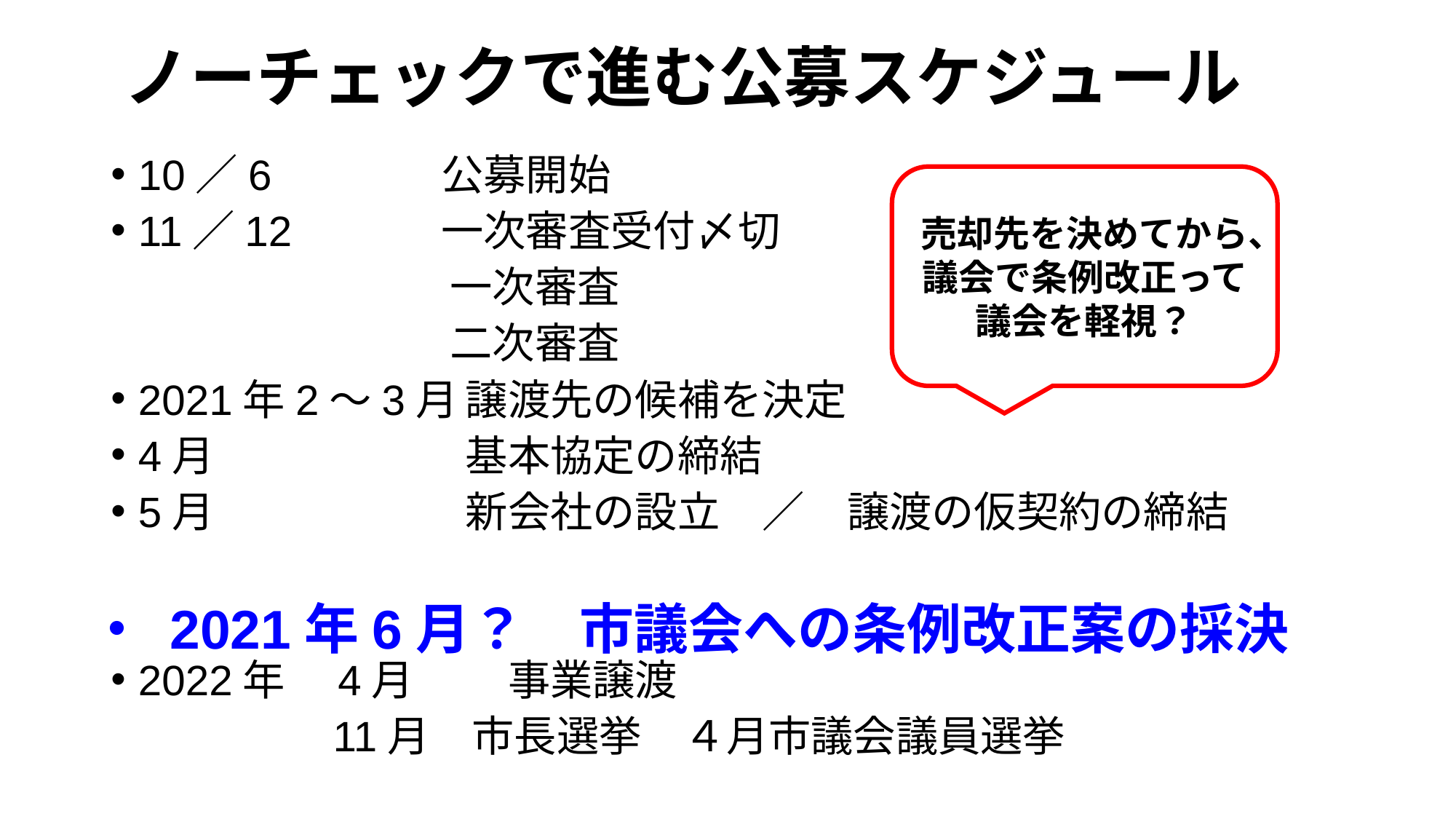

# ノーチェックで進む公募スケジュール
10／6	　　公募開始
11／12	　　一次審査受付〆切
　　　　　　　　一次審査
　　　　　　　　二次審査
2021年2～3月	譲渡先の候補を決定
4月			基本協定の締結
5月			新会社の設立　／　譲渡の仮契約の締結

2022年　4月	　事業譲渡
　　　　　11月　市長選挙　４月市議会議員選挙
売却先を決めてから、
議会で条例改正って議会を軽視？
・ 2021年6月？　市議会への条例改正案の採決